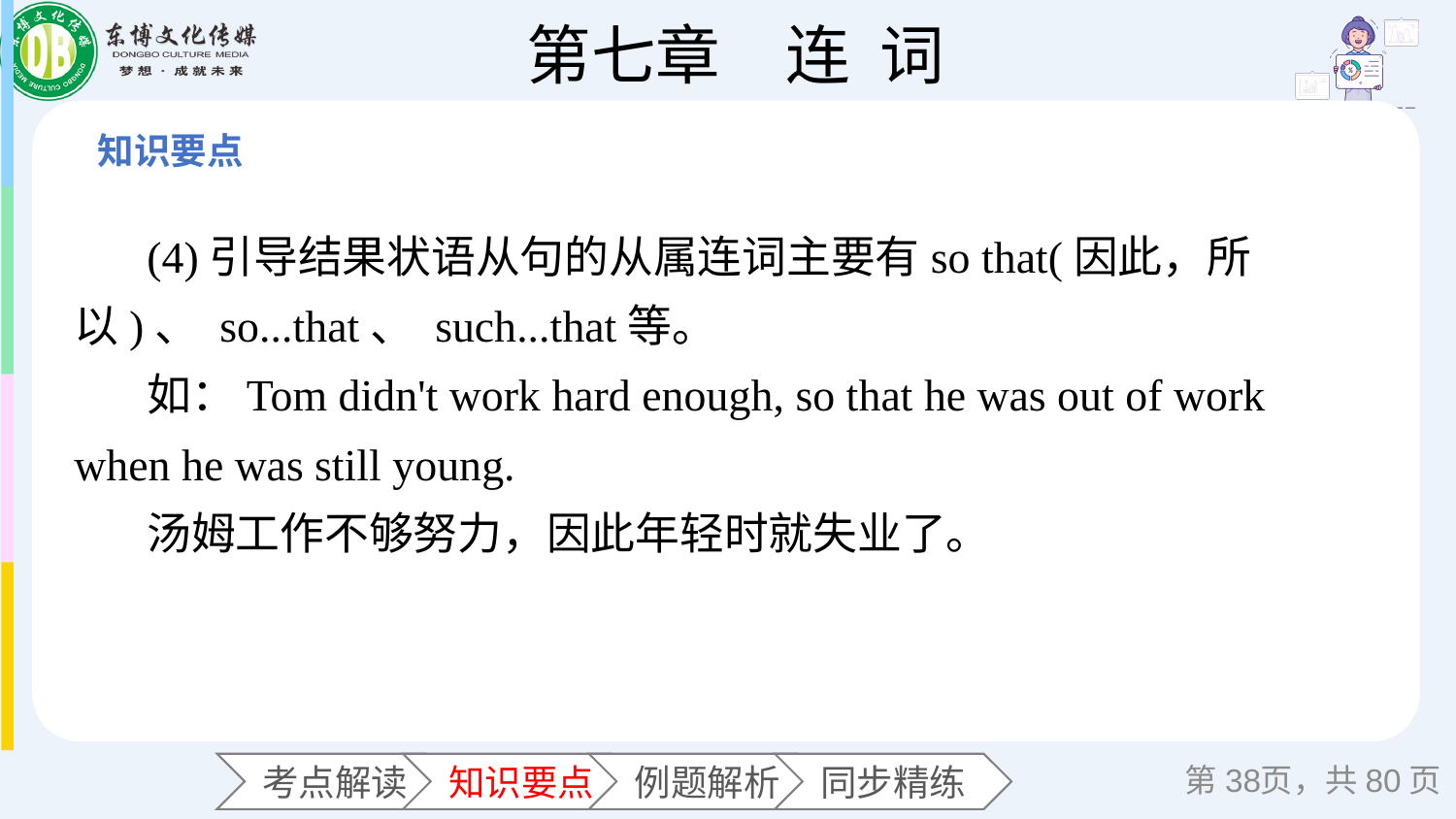

(4)引导结果状语从句的从属连词主要有so that(因此，所以)、 so...that、 such...that等。
如：Tom didn't work hard enough, so that he was out of work when he was still young.
汤姆工作不够努力，因此年轻时就失业了。
第38页，共80页